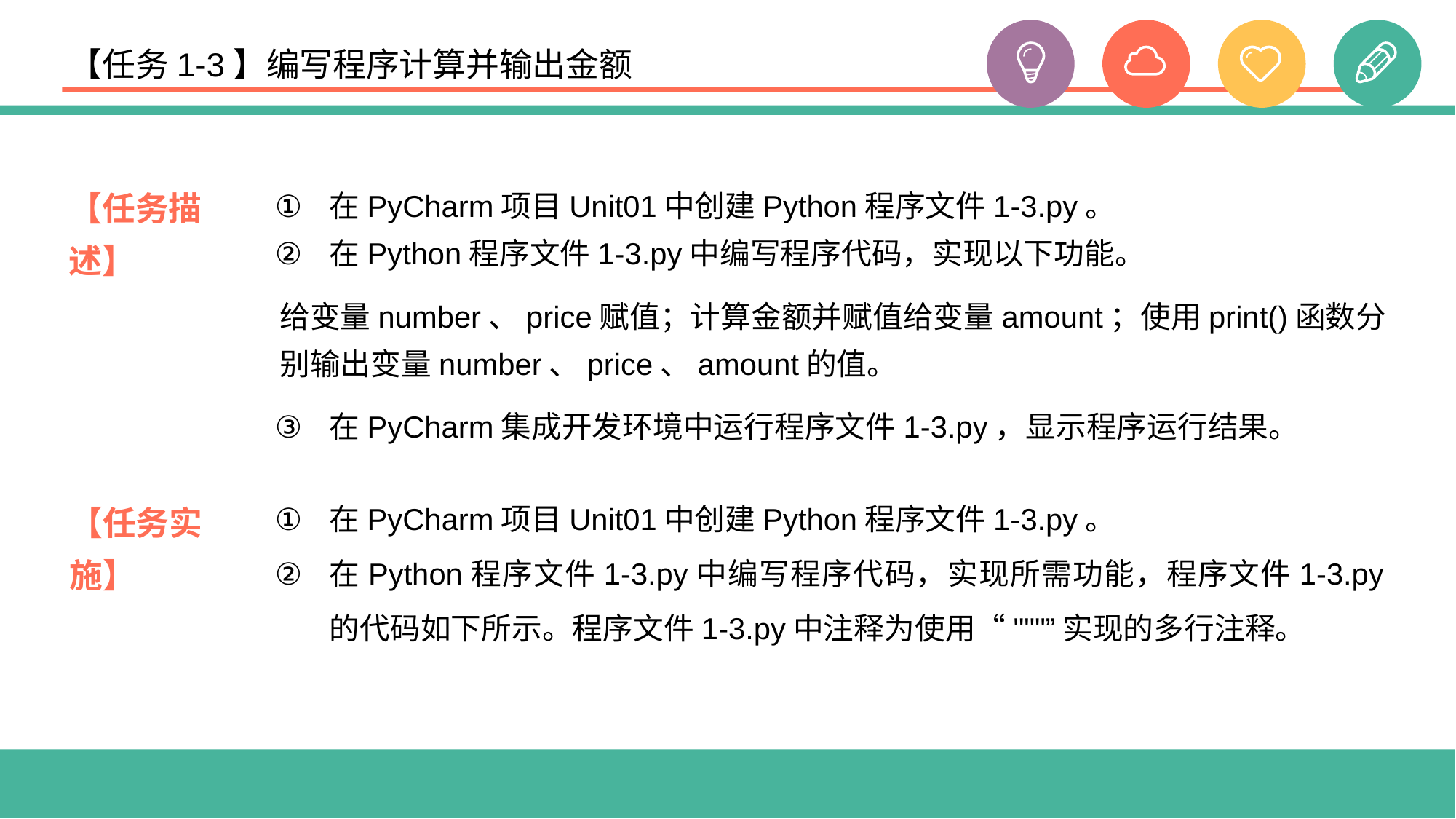

# 【任务1-3】编写程序计算并输出金额
【任务描述】
在PyCharm项目Unit01中创建Python程序文件1-3.py。
在Python程序文件1-3.py中编写程序代码，实现以下功能。
给变量number、price赋值；计算金额并赋值给变量amount；使用print()函数分别输出变量number、price、amount的值。
在PyCharm集成开发环境中运行程序文件1-3.py，显示程序运行结果。
在PyCharm项目Unit01中创建Python程序文件1-3.py。
在Python程序文件1-3.py中编写程序代码，实现所需功能，程序文件1-3.py的代码如下所示。程序文件1-3.py中注释为使用“"""”实现的多行注释。
【任务实施】